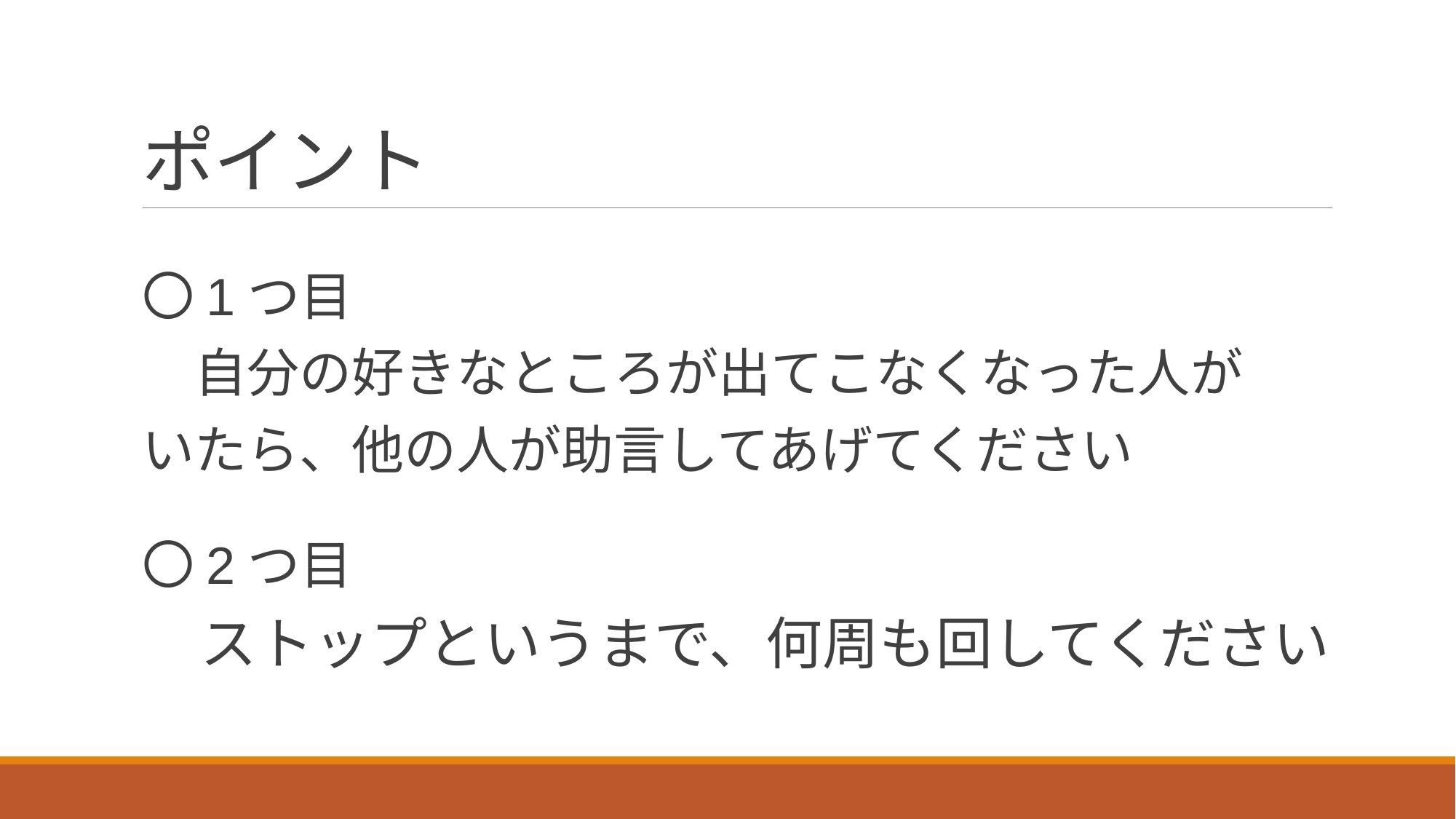

# ポイント
〇1つ目
　自分の好きなところが出てこなくなった人が
いたら、他の人が助言してあげてください
〇2つ目
　　ストップというまで、何周も回してください